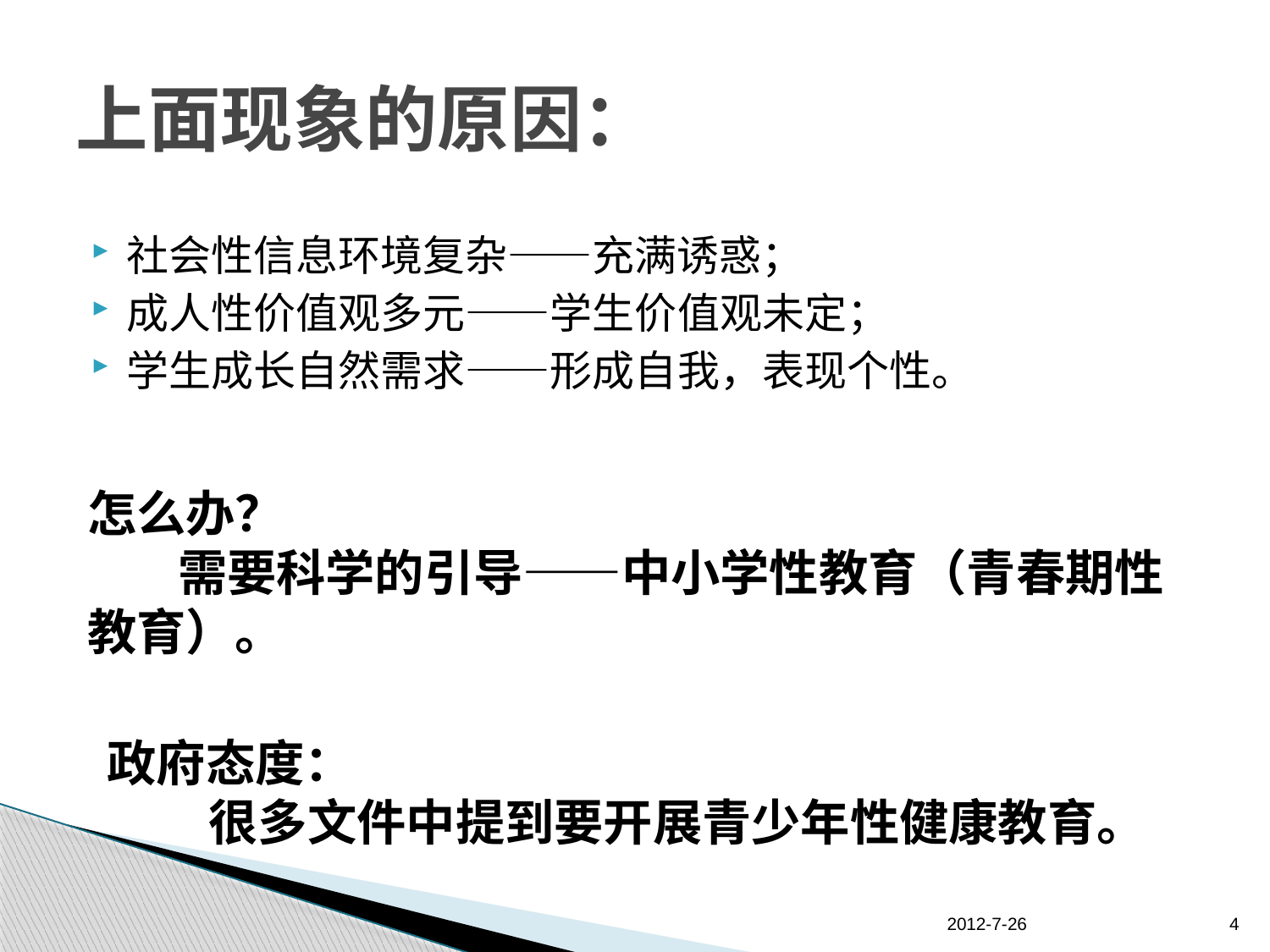

# 上面现象的原因：
社会性信息环境复杂——充满诱惑；
成人性价值观多元——学生价值观未定；
学生成长自然需求——形成自我，表现个性。
怎么办？
       需要科学的引导——中小学性教育（青春期性教育）。
政府态度：
        很多文件中提到要开展青少年性健康教育。

2012-7-26
4